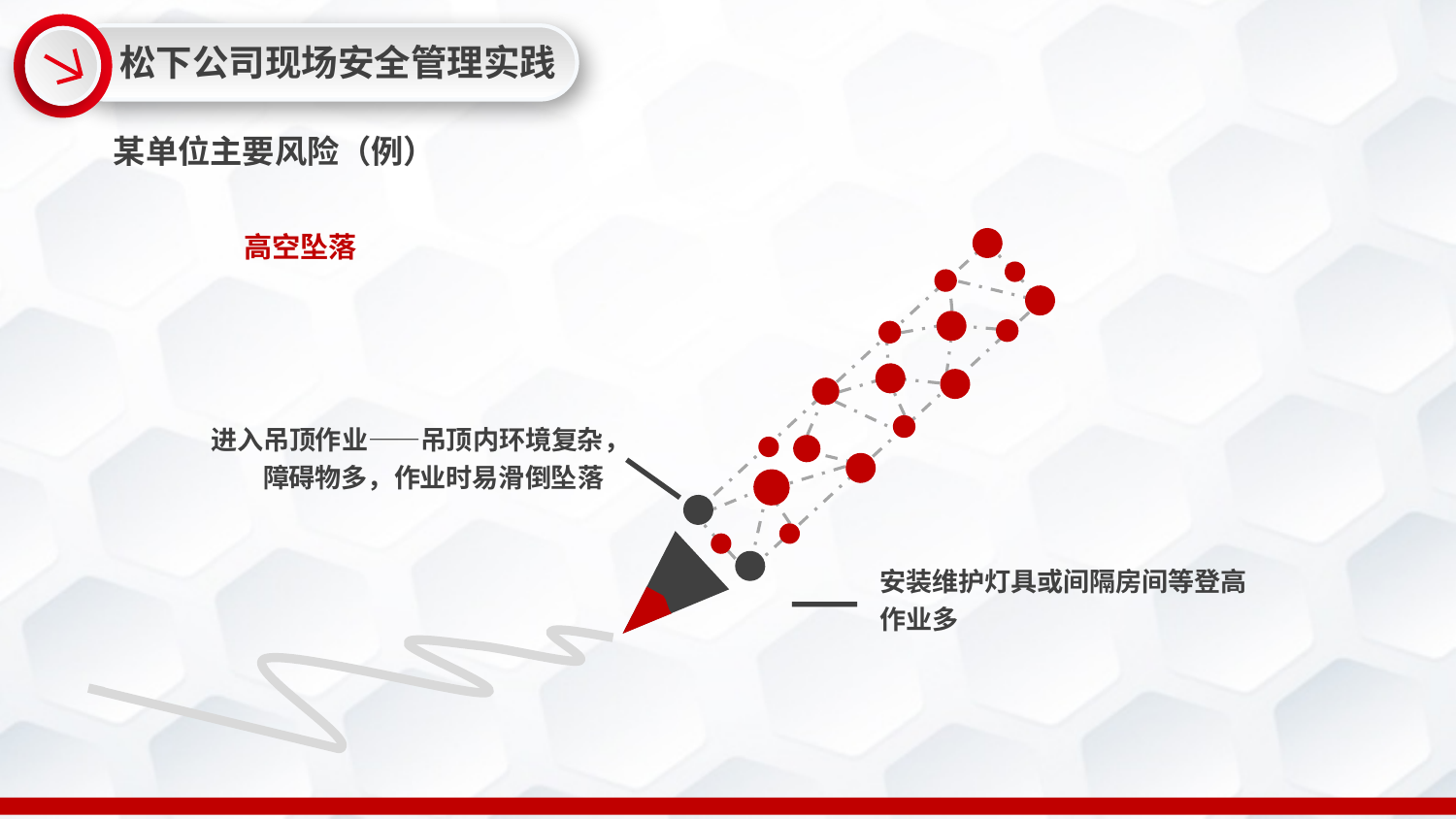

松下公司现场安全管理实践
某单位主要风险（例）
高空坠落

进入吊顶作业——吊顶内环境复杂，障碍物多，作业时易滑倒坠落

安装维护灯具或间隔房间等登高作业多